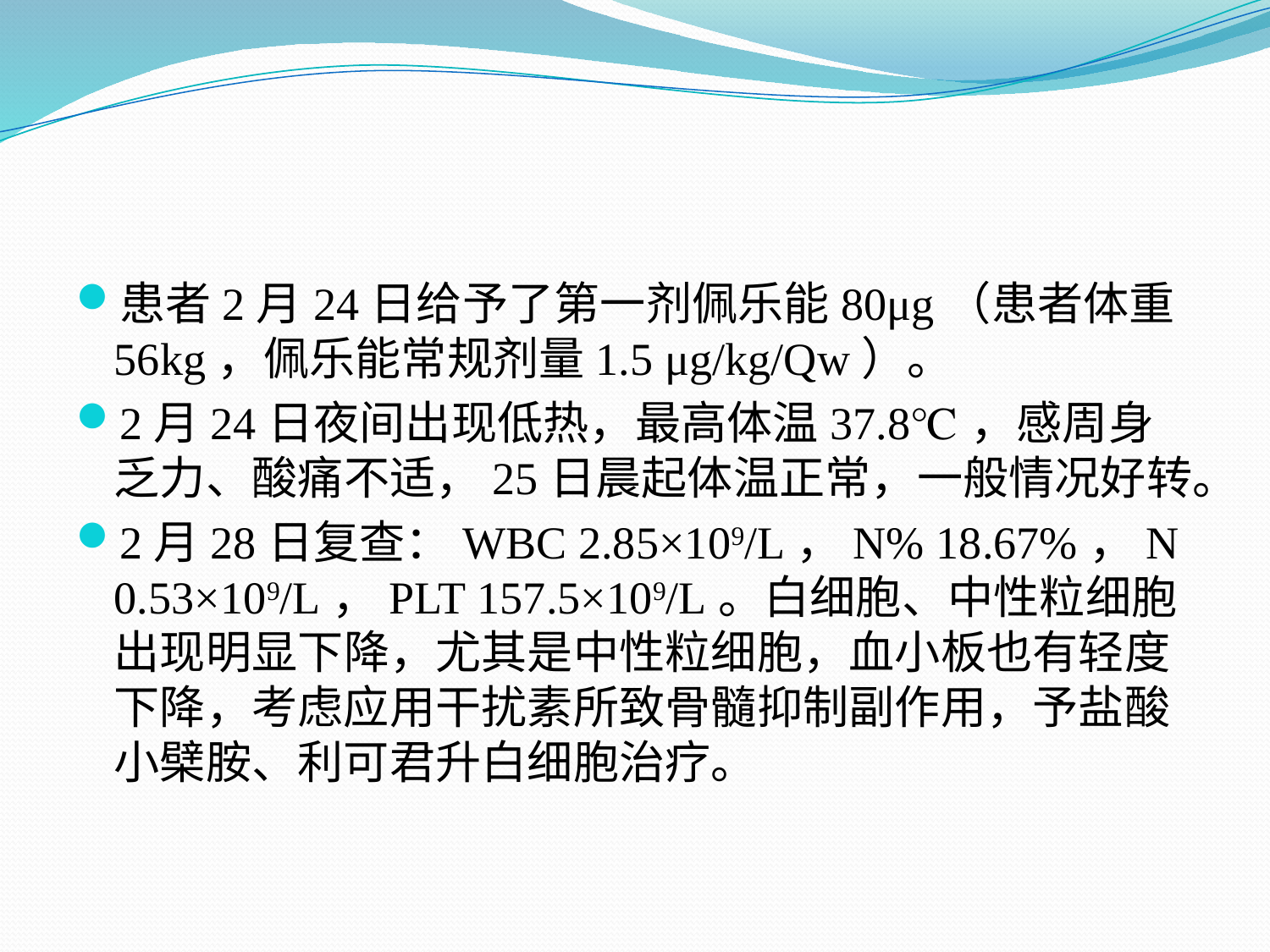

#
患者2月24日给予了第一剂佩乐能80μg（患者体重56kg，佩乐能常规剂量1.5 μg/kg/Qw）。
2月24日夜间出现低热，最高体温37.8℃，感周身乏力、酸痛不适，25日晨起体温正常，一般情况好转。
2月28日复查：WBC 2.85×109/L，N% 18.67%，N 0.53×109/L，PLT 157.5×109/L。白细胞、中性粒细胞出现明显下降，尤其是中性粒细胞，血小板也有轻度下降，考虑应用干扰素所致骨髓抑制副作用，予盐酸小檗胺、利可君升白细胞治疗。